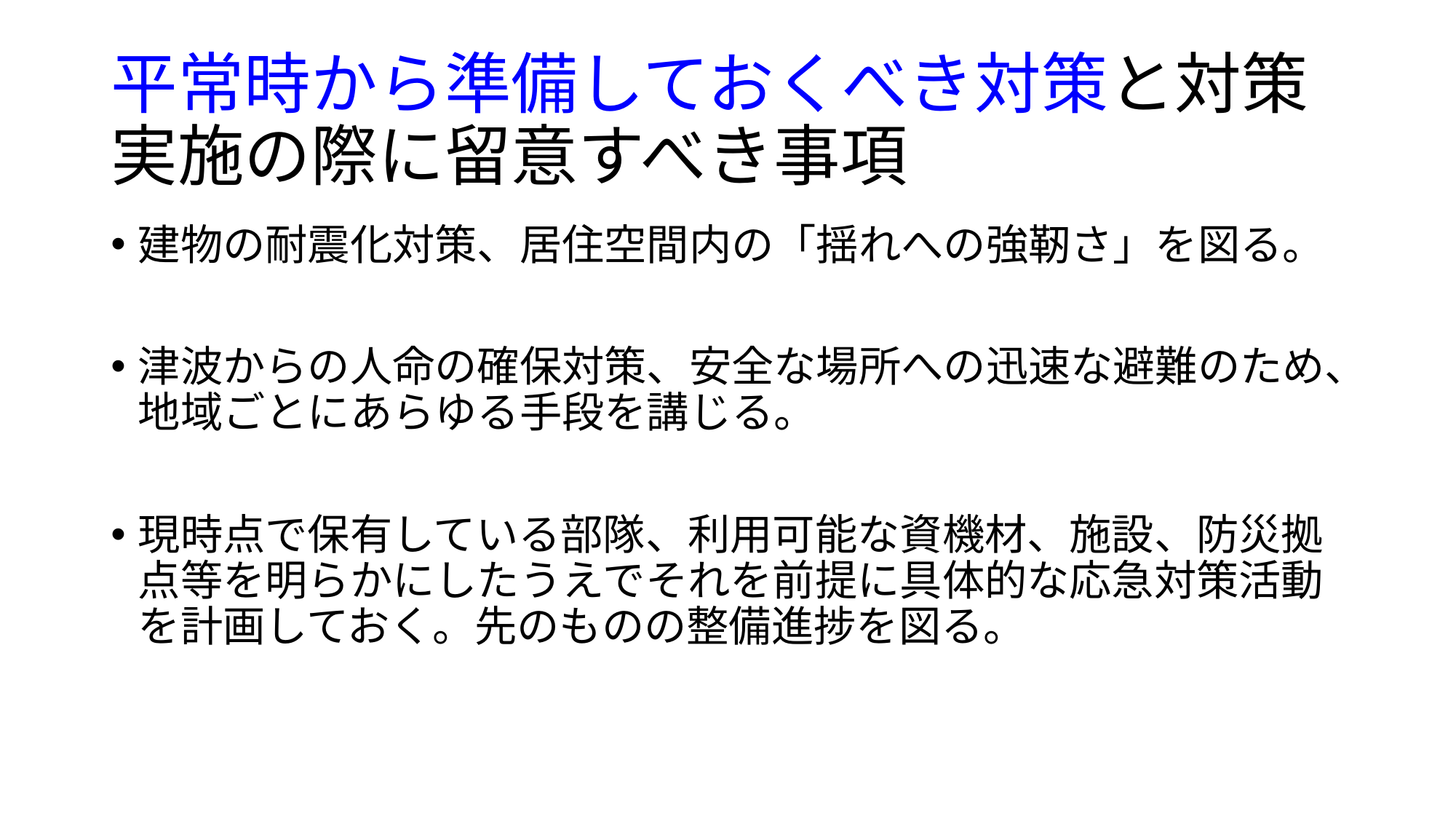

# 平常時から準備しておくべき対策と対策実施の際に留意すべき事項
建物の耐震化対策、居住空間内の「揺れへの強靭さ」を図る。

津波からの人命の確保対策、安全な場所への迅速な避難のため、地域ごとにあらゆる手段を講じる。

現時点で保有している部隊、利用可能な資機材、施設、防災拠点等を明らかにしたうえでそれを前提に具体的な応急対策活動を計画しておく。先のものの整備進捗を図る。